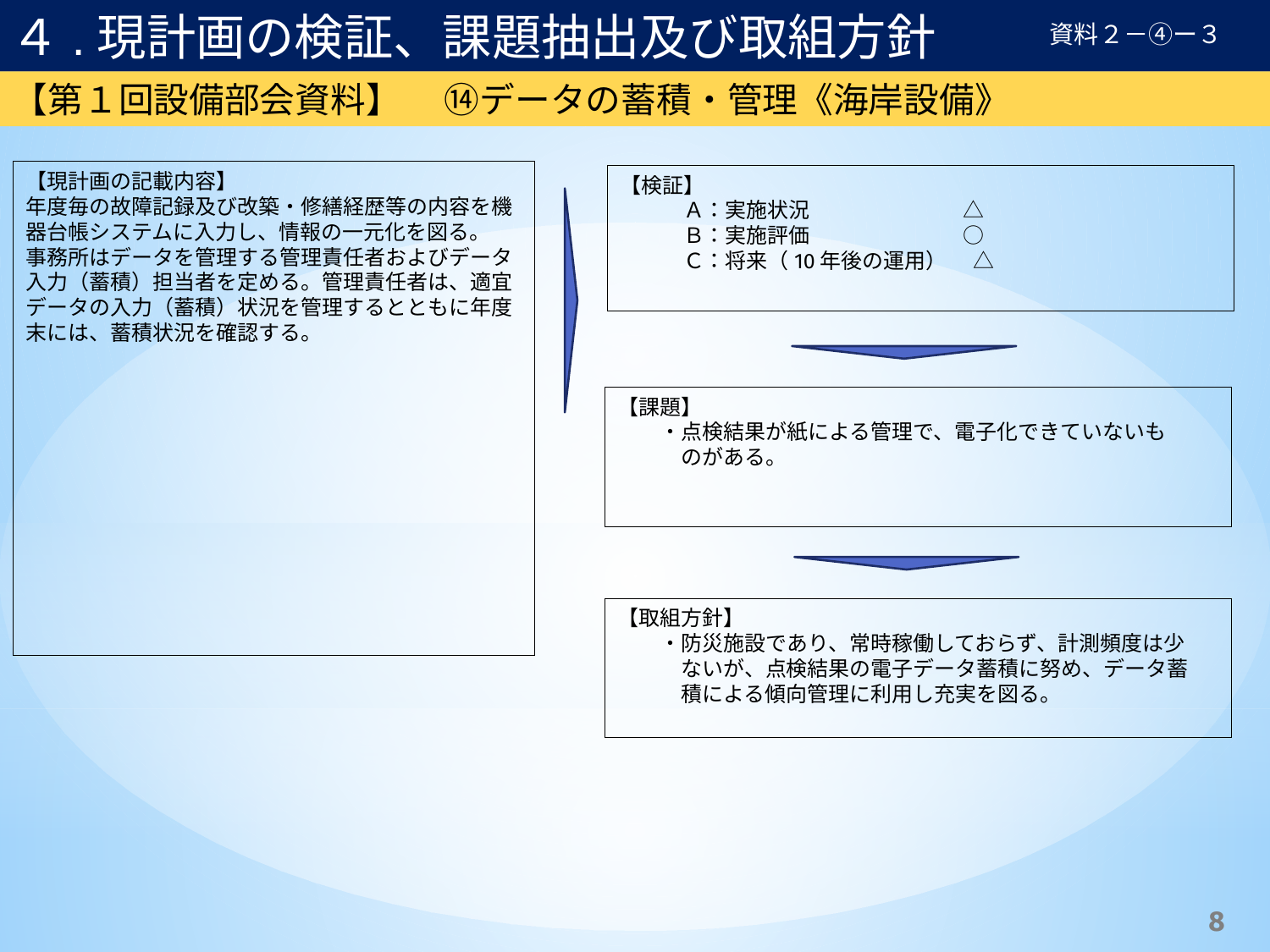

４.現計画の検証、課題抽出及び取組方針
資料２－④ー３
【第１回設備部会資料】　 ⑭データの蓄積・管理《海岸設備》
【現計画の記載内容】
年度毎の故障記録及び改築・修繕経歴等の内容を機器台帳システムに入力し、情報の一元化を図る。
事務所はデータを管理する管理責任者およびデータ入力（蓄積）担当者を定める。管理責任者は、適宜データの入力（蓄積）状況を管理するとともに年度末には、蓄積状況を確認する。

【検証】
　　　Ａ：実施状況　　　　　　 　△
　　　Ｂ：実施評価　　　　　　 　○
　　　Ｃ：将来（10年後の運用）　 △

【課題】
　　・点検結果が紙による管理で、電子化できていないも
　　　のがある。

【取組方針】
　　・防災施設であり、常時稼働しておらず、計測頻度は少
　　　ないが、点検結果の電子データ蓄積に努め、データ蓄
　　　積による傾向管理に利用し充実を図る。

8